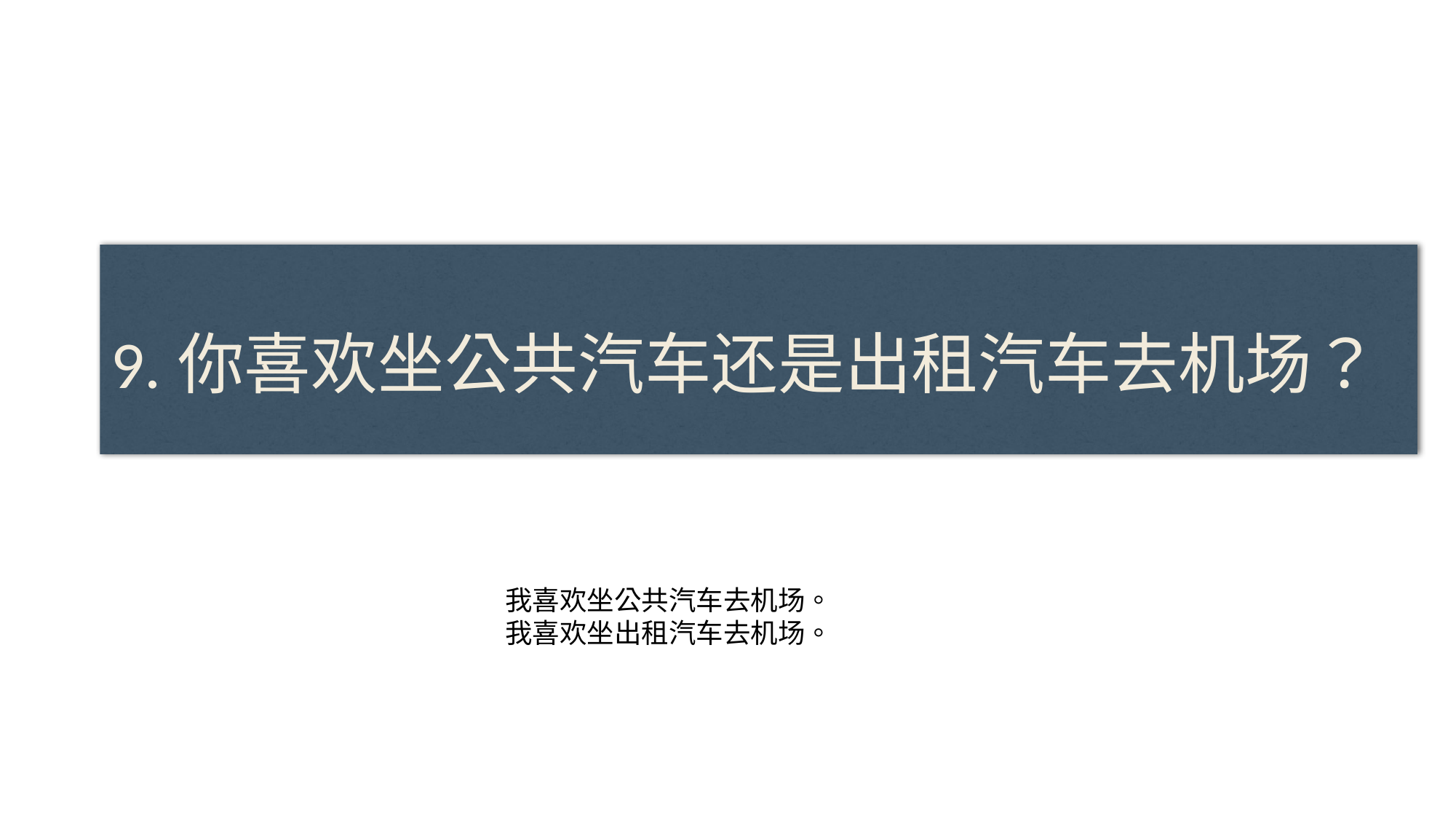

#

9.你喜欢坐公共汽车还是出租汽车去机场？
我喜欢坐公共汽车去机场。
我喜欢坐出租汽车去机场。